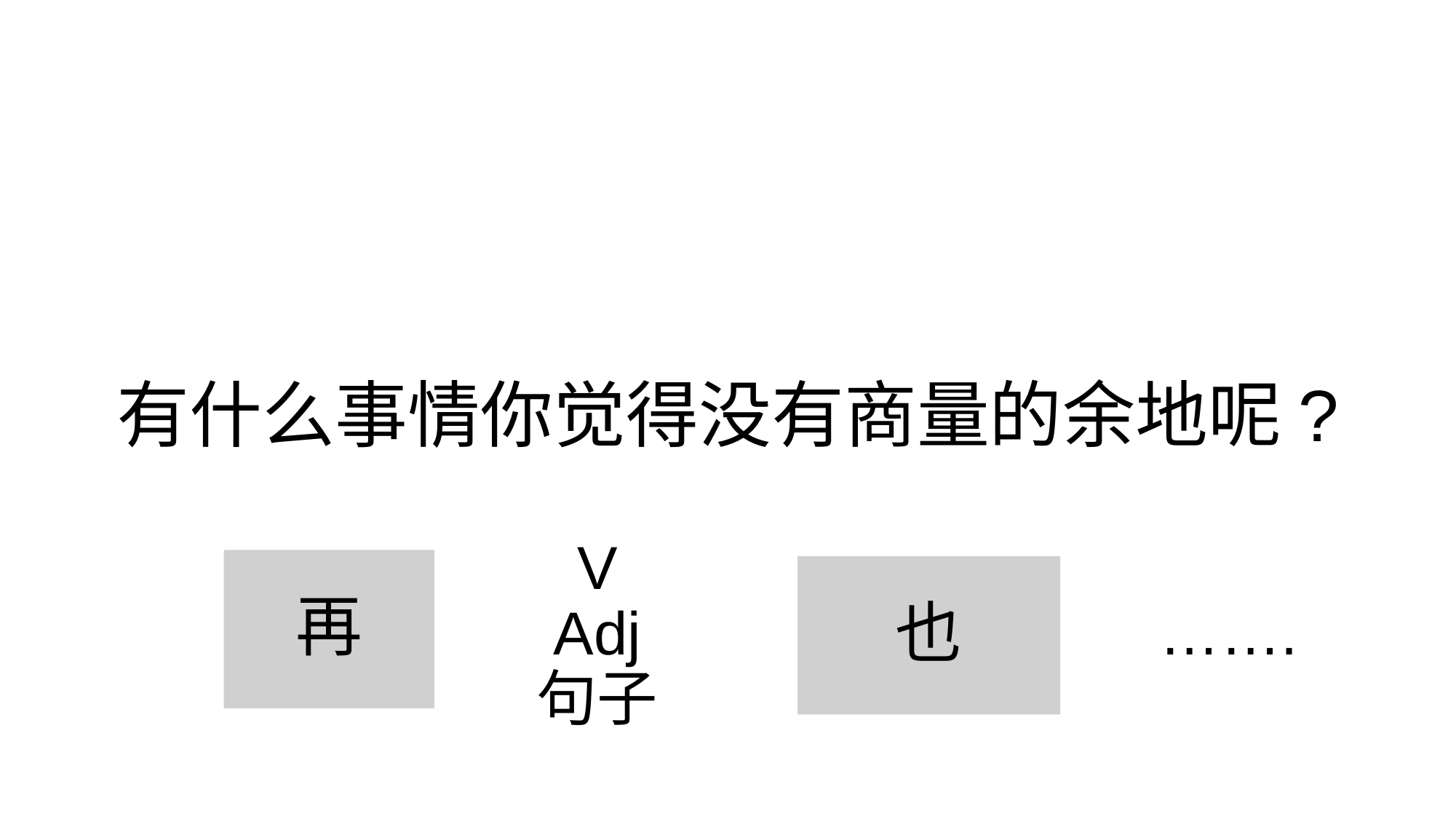

# 有什么事情你觉得没有商量的余地呢?
V
Adj
句子
…….
再
也